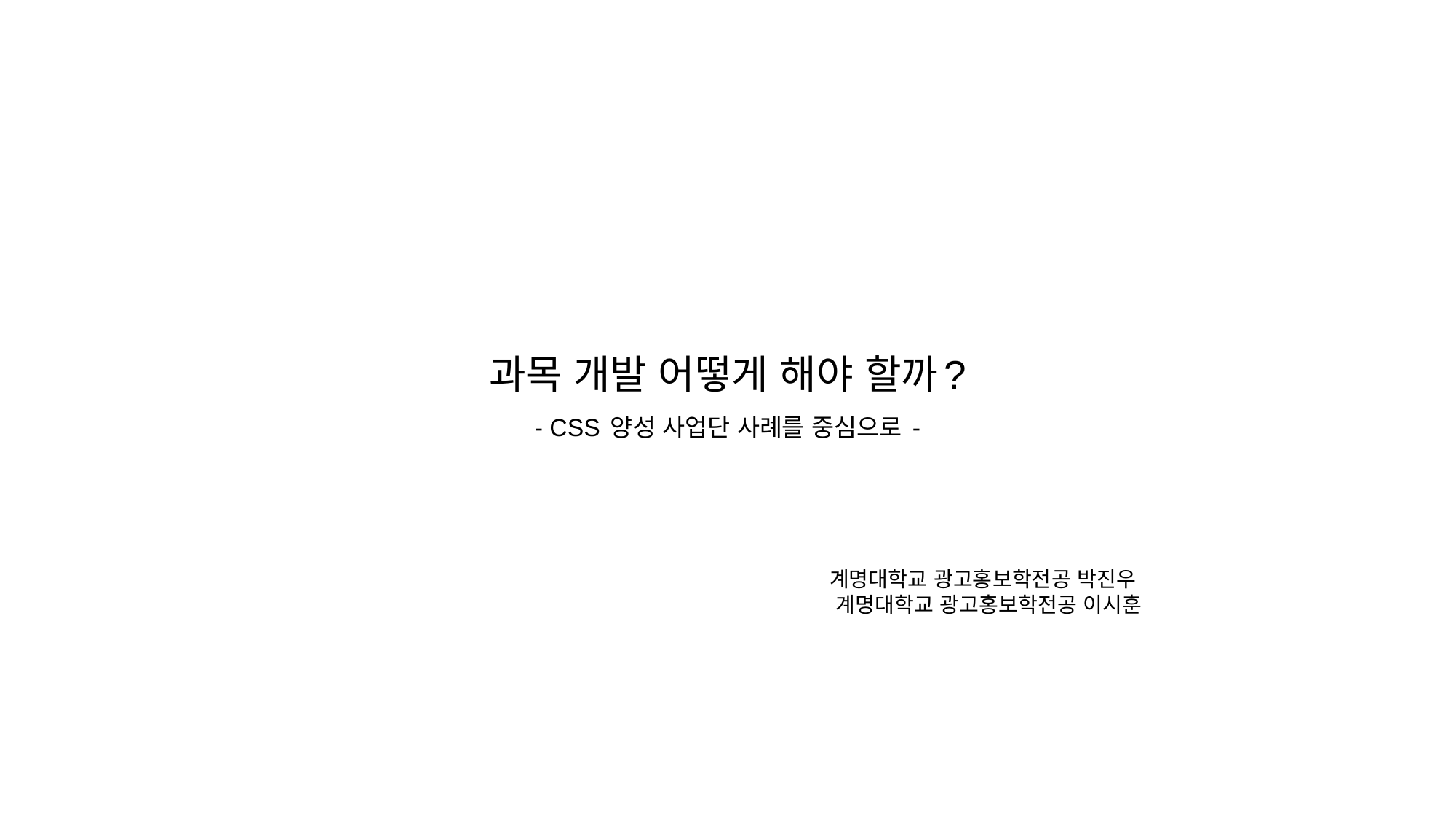

# 과목 개발 어떻게 해야 할까? - CSS 양성 사업단 사례를 중심으로 -
계명대학교 광고홍보학전공 박진우
계명대학교 광고홍보학전공 이시훈